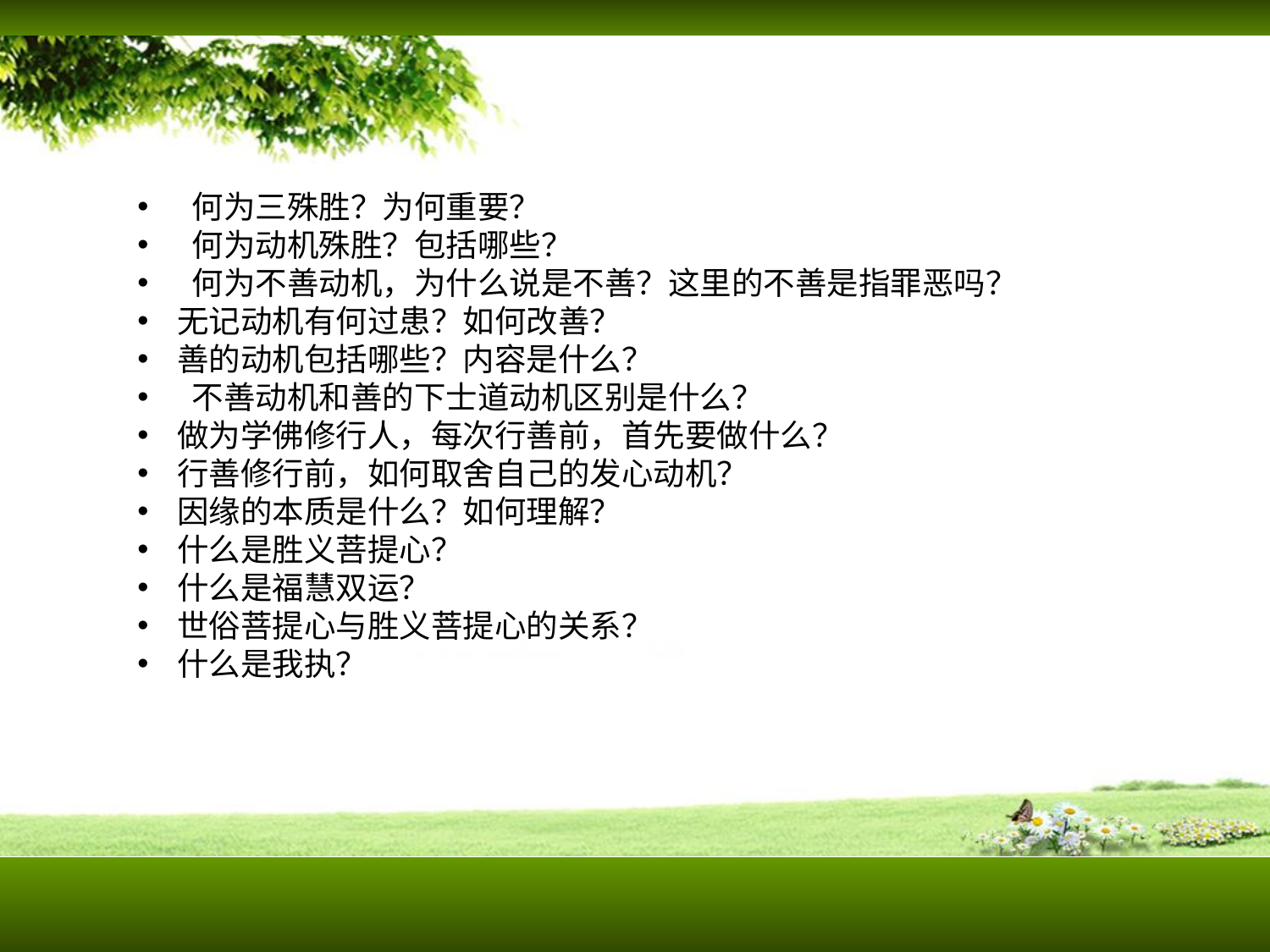

何为三殊胜？为何重要？
 何为动机殊胜？包括哪些？
 何为不善动机，为什么说是不善？这里的不善是指罪恶吗？
无记动机有何过患？如何改善？
善的动机包括哪些？内容是什么？
 不善动机和善的下士道动机区别是什么？
做为学佛修行人，每次行善前，首先要做什么？
行善修行前，如何取舍自己的发心动机？
因缘的本质是什么？如何理解？
什么是胜义菩提心？
什么是福慧双运？
世俗菩提心与胜义菩提心的关系？
什么是我执？